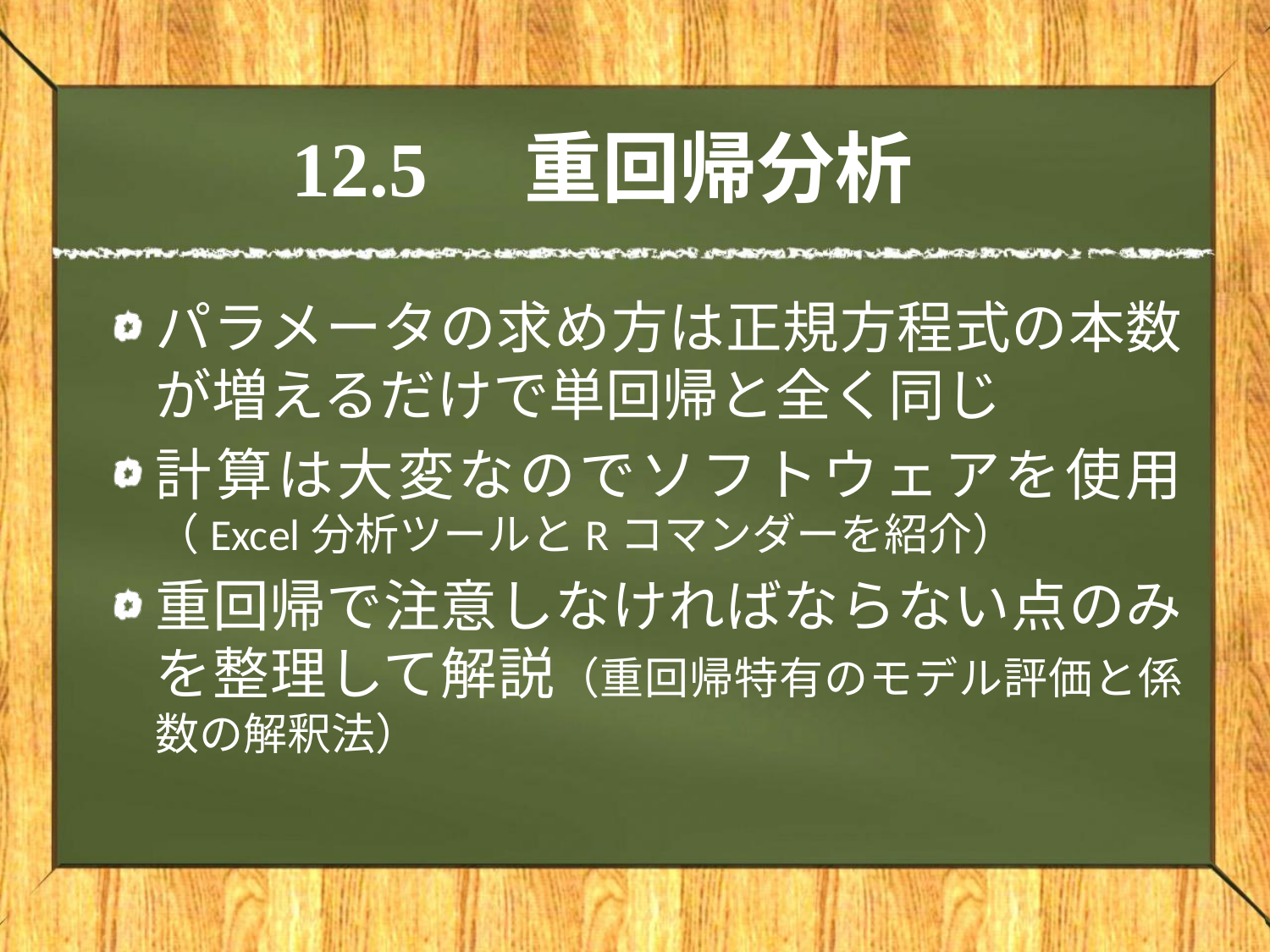

# 12.5　重回帰分析
パラメータの求め方は正規方程式の本数が増えるだけで単回帰と全く同じ
計算は大変なのでソフトウェアを使用（Excel分析ツールとRコマンダーを紹介）
重回帰で注意しなければならない点のみを整理して解説（重回帰特有のモデル評価と係数の解釈法）